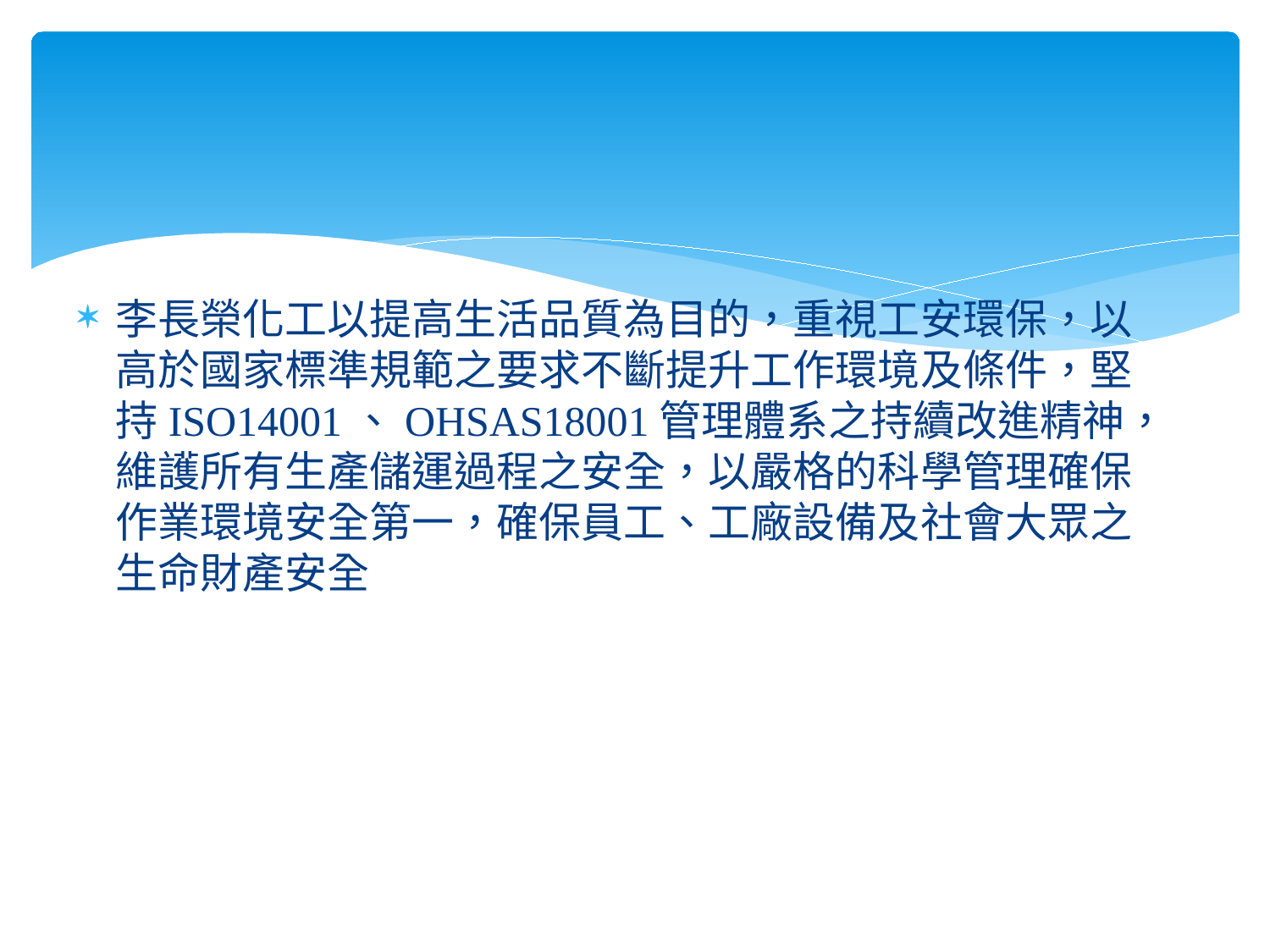

李長榮化工以提高生活品質為目的，重視工安環保，以高於國家標準規範之要求不斷提升工作環境及條件，堅持ISO14001、OHSAS18001管理體系之持續改進精神，維護所有生產儲運過程之安全，以嚴格的科學管理確保作業環境安全第一，確保員工、工廠設備及社會大眾之生命財產安全